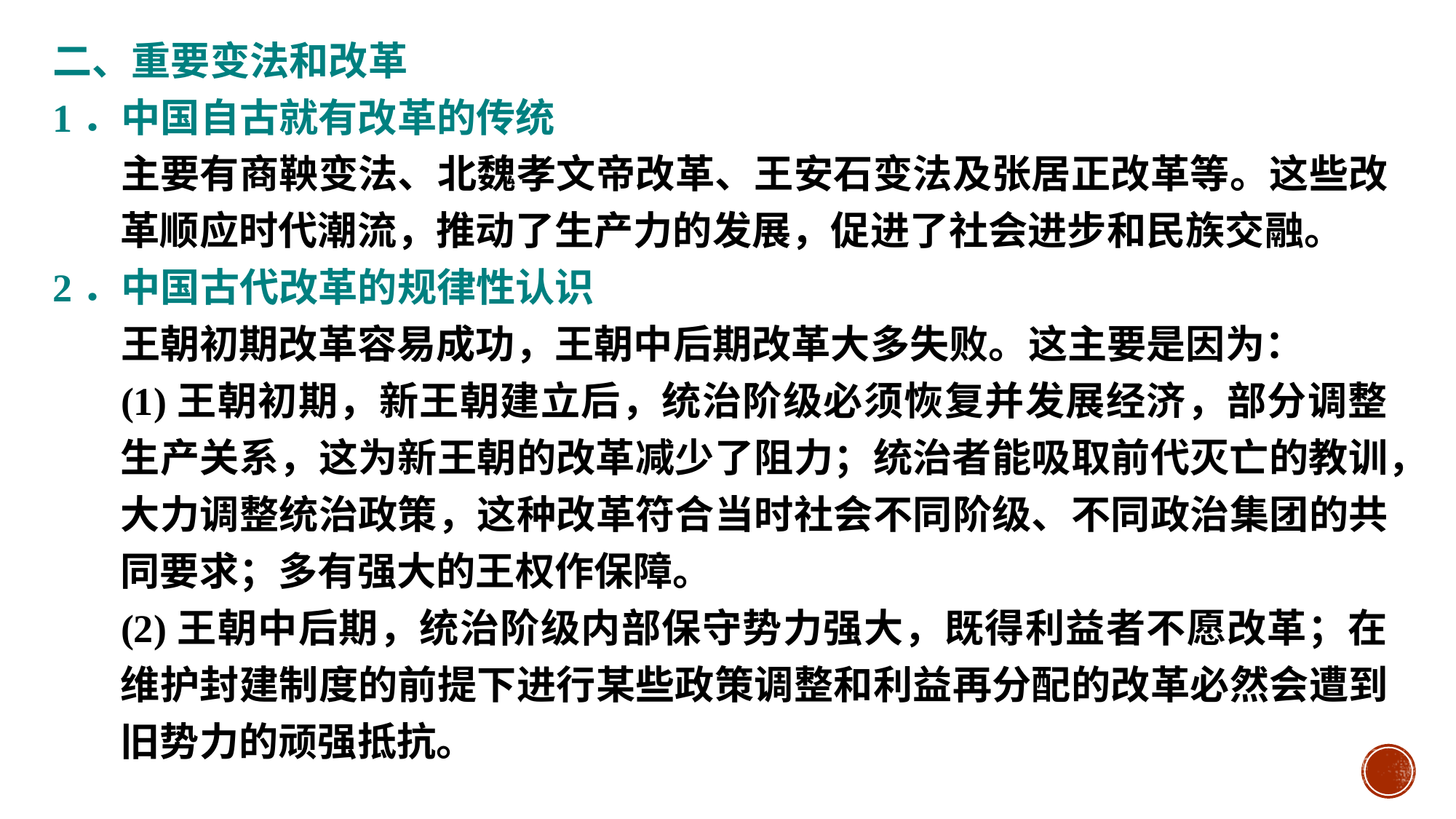

二、重要变法和改革
1．中国自古就有改革的传统
主要有商鞅变法、北魏孝文帝改革、王安石变法及张居正改革等。这些改革顺应时代潮流，推动了生产力的发展，促进了社会进步和民族交融。
2．中国古代改革的规律性认识
王朝初期改革容易成功，王朝中后期改革大多失败。这主要是因为：
(1)王朝初期，新王朝建立后，统治阶级必须恢复并发展经济，部分调整生产关系，这为新王朝的改革减少了阻力；统治者能吸取前代灭亡的教训，大力调整统治政策，这种改革符合当时社会不同阶级、不同政治集团的共同要求；多有强大的王权作保障。
(2)王朝中后期，统治阶级内部保守势力强大，既得利益者不愿改革；在维护封建制度的前提下进行某些政策调整和利益再分配的改革必然会遭到旧势力的顽强抵抗。
#